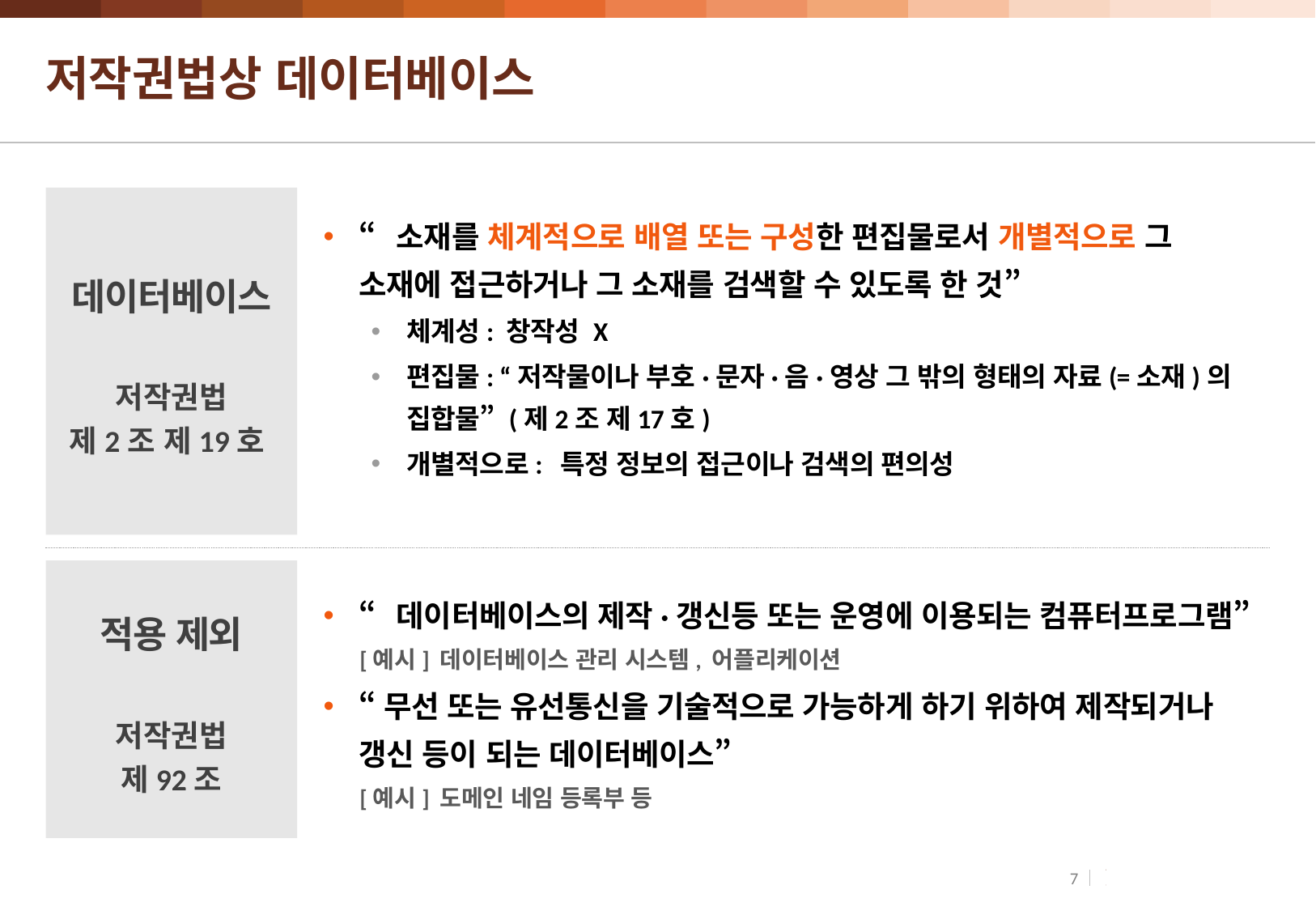

# 저작권법상 데이터베이스
데이터베이스

저작권법
제2조 제19호
“소재를 체계적으로 배열 또는 구성한 편집물로서 개별적으로 그 소재에 접근하거나 그 소재를 검색할 수 있도록 한 것”
체계성: 창작성 X
편집물: “저작물이나 부호·문자·음·영상 그 밖의 형태의 자료(=소재)의 집합물” (제2조 제17호)
개별적으로:  특정 정보의 접근이나 검색의 편의성
적용 제외

저작권법
제92조
“데이터베이스의 제작·갱신등 또는 운영에 이용되는 컴퓨터프로그램”
[예시] 데이터베이스 관리 시스템, 어플리케이션
“무선 또는 유선통신을 기술적으로 가능하게 하기 위하여 제작되거나 갱신 등이 되는 데이터베이스”
[예시] 도메인 네임 등록부 등